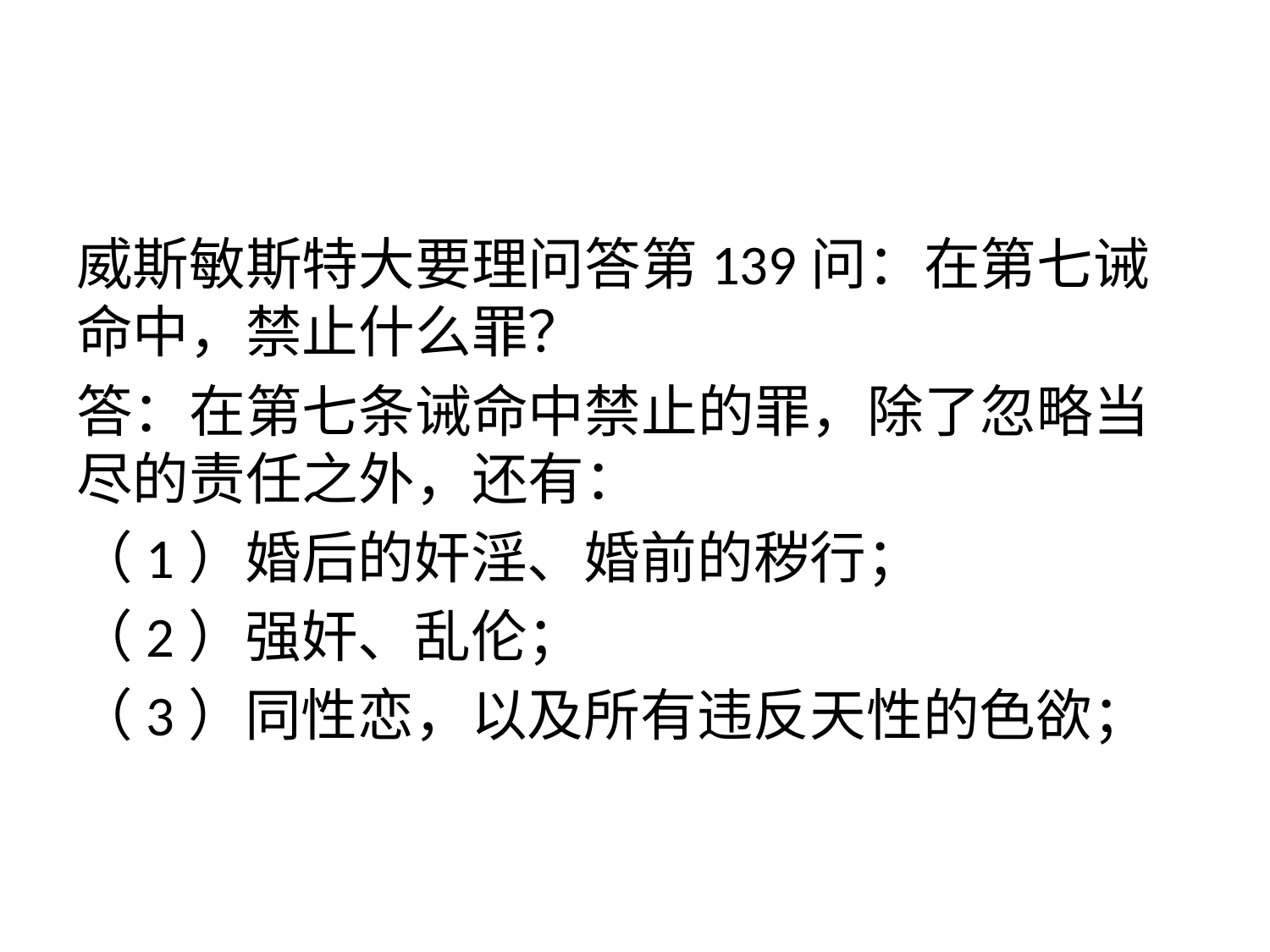

#
威斯敏斯特大要理问答第139问：在第七诫命中，禁止什么罪？
答：在第七条诫命中禁止的罪，除了忽略当尽的责任之外，还有：
（1）婚后的奸淫、婚前的秽行；
（2）强奸、乱伦；
（3）同性恋，以及所有违反天性的色欲；